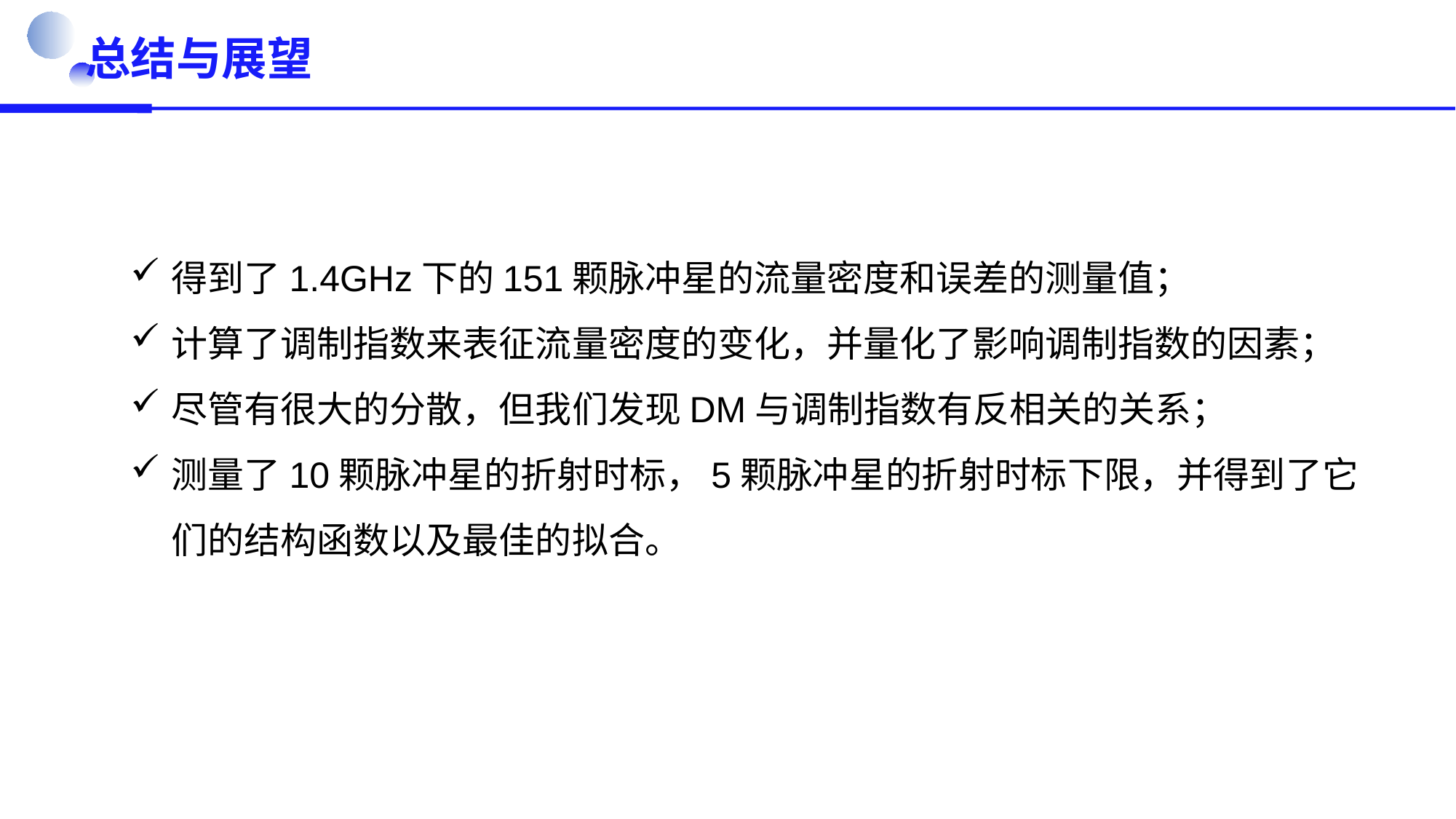

总结与展望

得到了1.4GHz下的151颗脉冲星的流量密度和误差的测量值；
计算了调制指数来表征流量密度的变化，并量化了影响调制指数的因素；
尽管有很大的分散，但我们发现DM与调制指数有反相关的关系；
测量了10颗脉冲星的折射时标，5颗脉冲星的折射时标下限，并得到了它们的结构函数以及最佳的拟合。